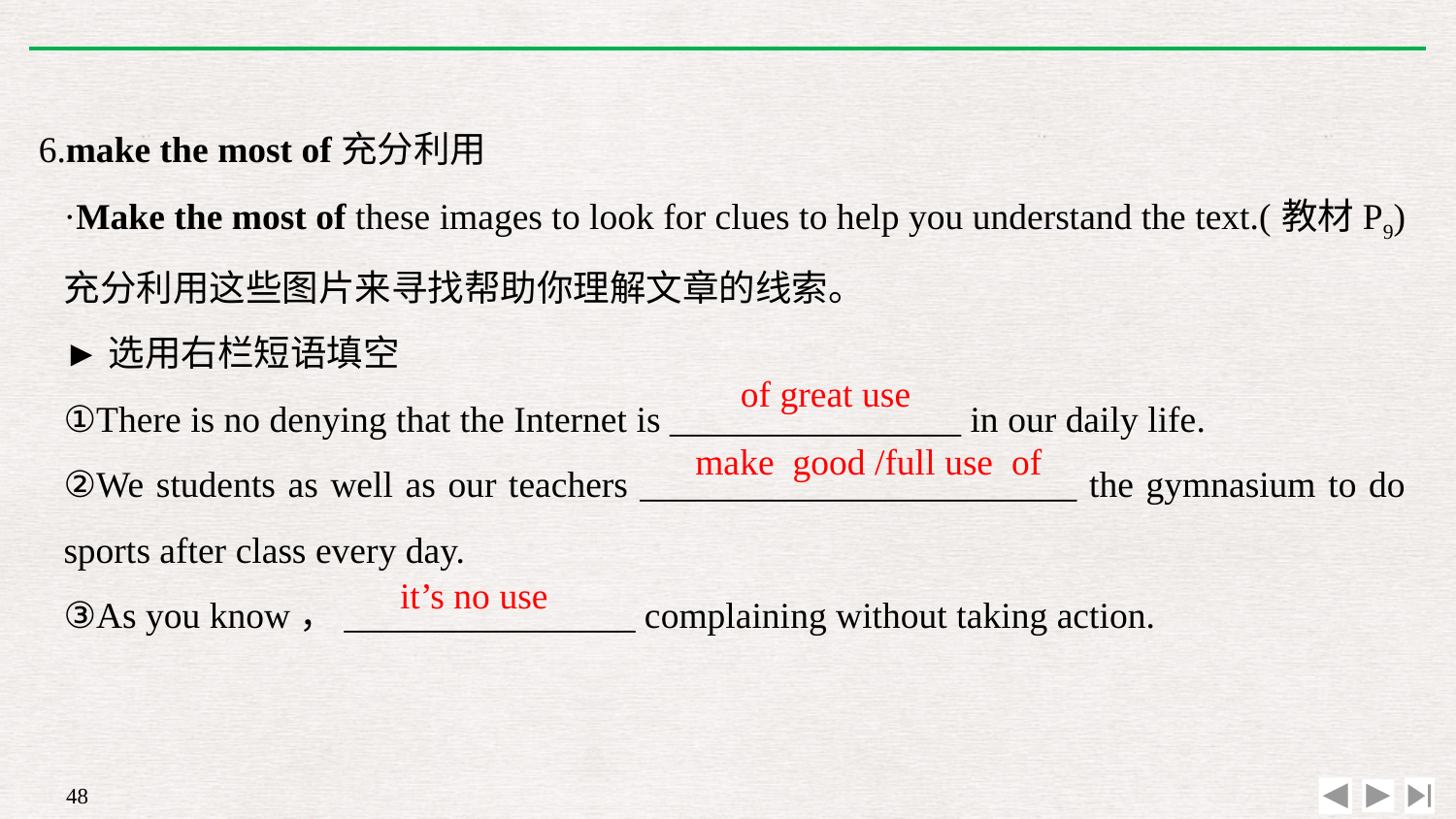

6.make the most of充分利用
·Make the most of these images to look for clues to help you understand the text.(教材P9)充分利用这些图片来寻找帮助你理解文章的线索。
►选用右栏短语填空
①There is no denying that the Internet is ________________ in our daily life.
②We students as well as our teachers ________________________ the gymnasium to do sports after class every day.
③As you know，________________ complaining without taking action.
of great use
make  good /full use  of
it’s no use